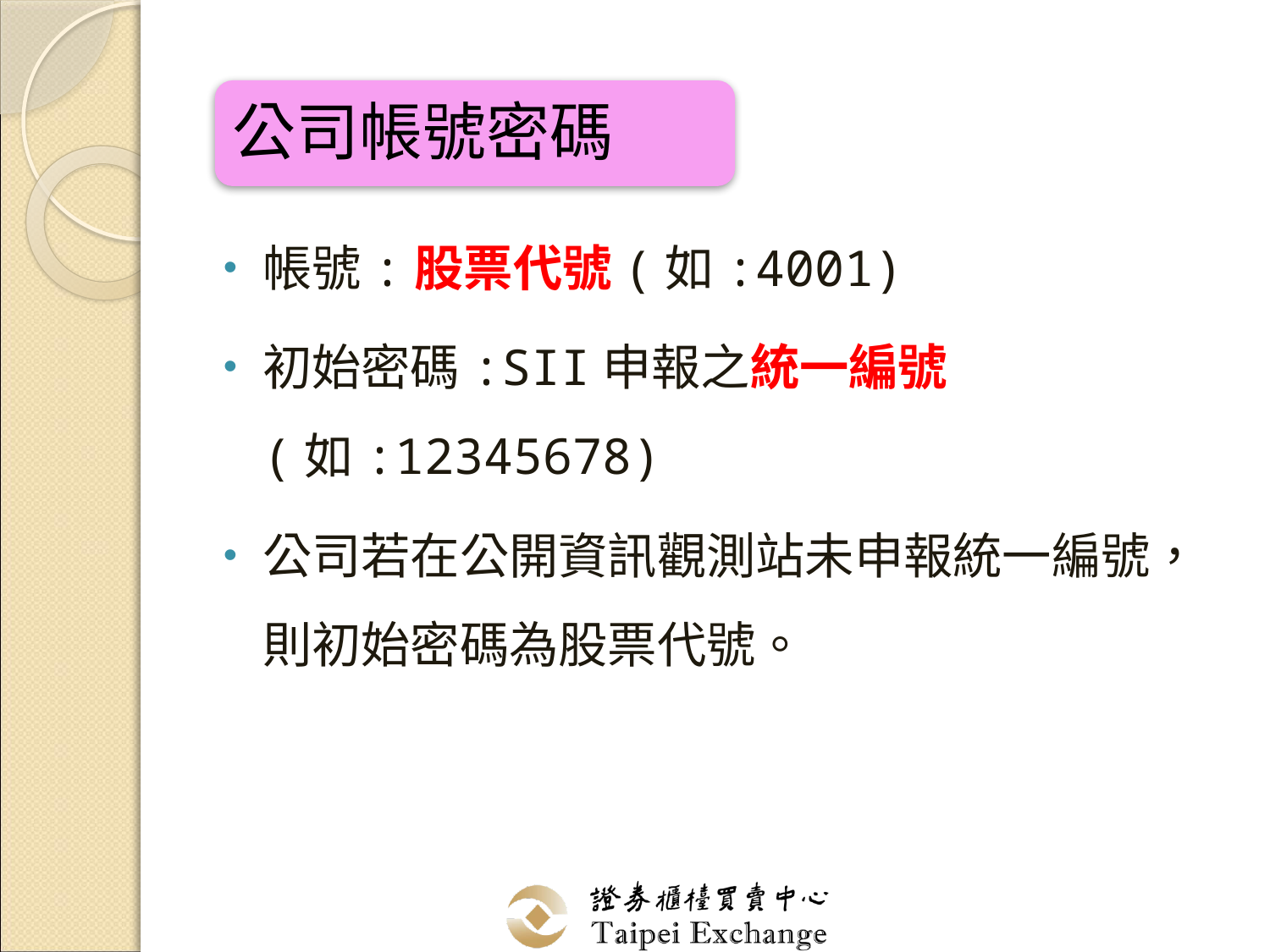

公司帳號密碼
帳號:股票代號(如:4001)
初始密碼:SII申報之統一編號(如:12345678)
公司若在公開資訊觀測站未申報統一編號，則初始密碼為股票代號。